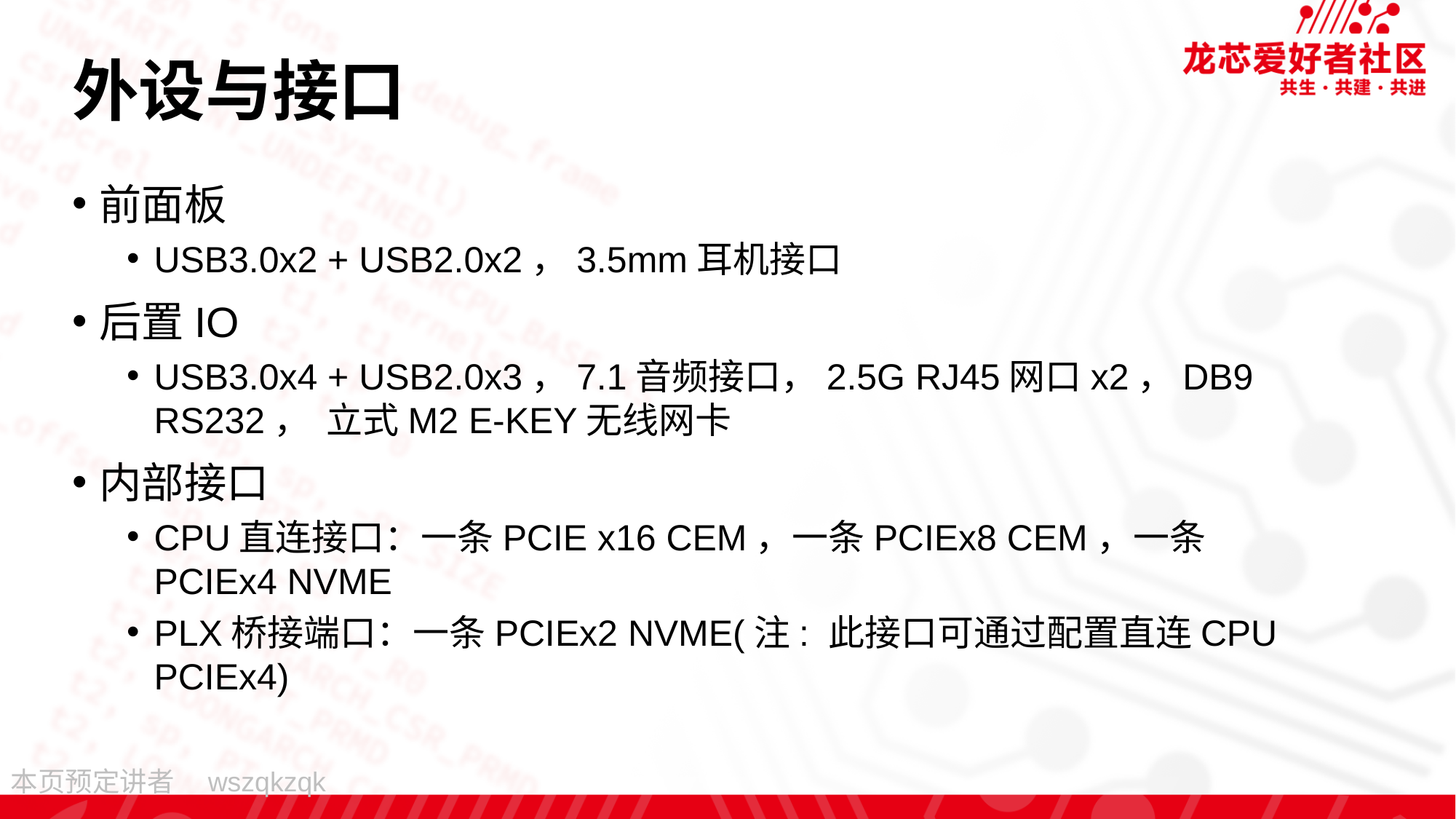

# 外设与接口
前面板
USB3.0x2 + USB2.0x2，3.5mm耳机接口
后置IO
USB3.0x4 + USB2.0x3，7.1音频接口，2.5G RJ45网口x2，DB9 RS232，  立式M2 E-KEY无线网卡
内部接口
CPU直连接口：一条PCIE x16 CEM，一条PCIEx8 CEM，一条PCIEx4 NVME
PLX桥接端口：一条PCIEx2 NVME(注: 此接口可通过配置直连CPU PCIEx4)

wszqkzqk